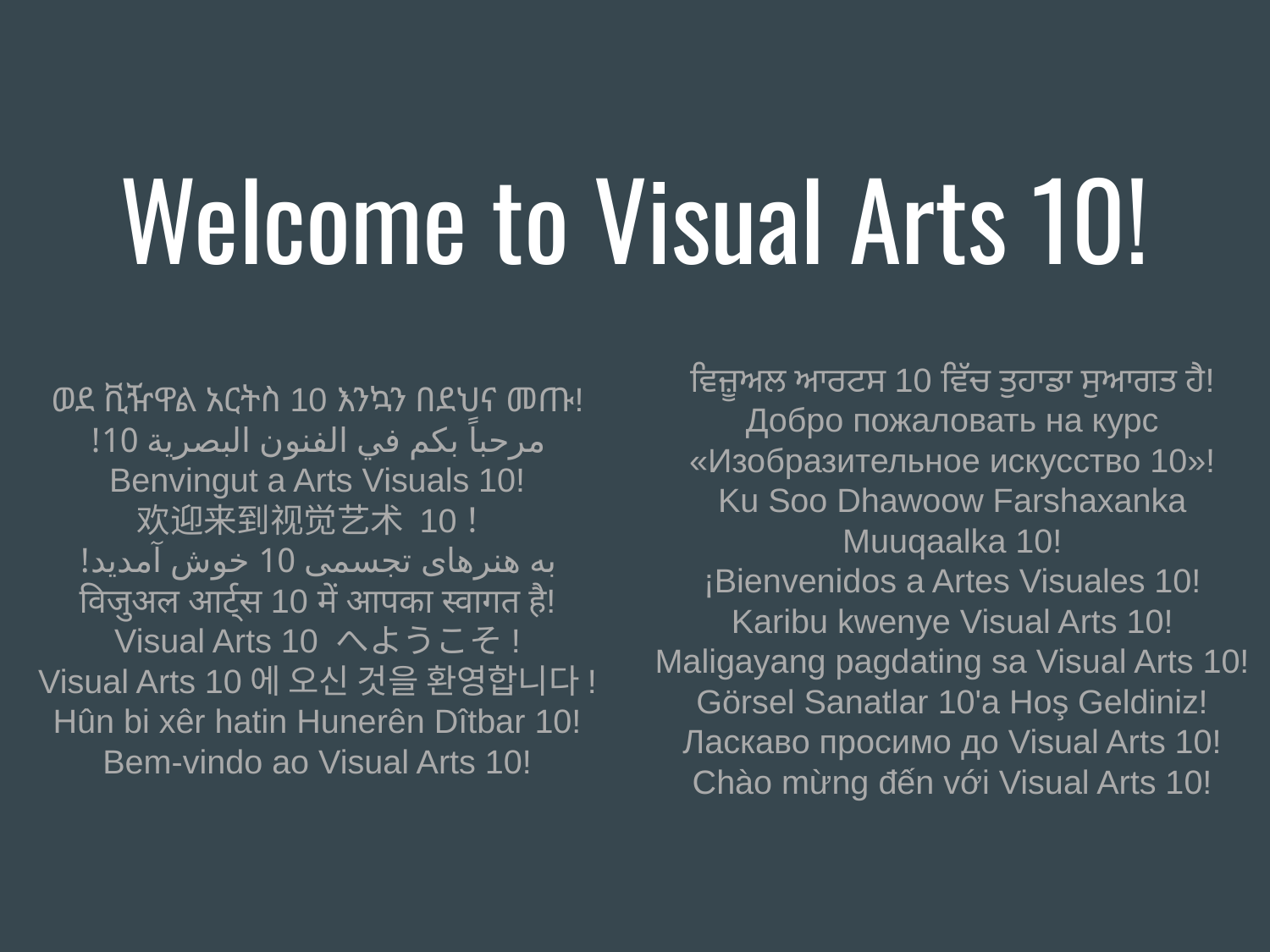

Welcome to Visual Arts 10!
ወደ ቪዥዋል አርትስ 10 እንኳን በደህና መጡ!
مرحباً بكم في الفنون البصرية 10!
Benvingut a Arts Visuals 10!
欢迎来到视觉艺术 10！
به هنرهای تجسمی 10 خوش آمدید!
विजुअल आर्ट्स 10 में आपका स्वागत है!
Visual Arts 10 へようこそ!
Visual Arts 10에 오신 것을 환영합니다!
Hûn bi xêr hatin Hunerên Dîtbar 10!
Bem-vindo ao Visual Arts 10!
ਵਿਜ਼ੂਅਲ ਆਰਟਸ 10 ਵਿੱਚ ਤੁਹਾਡਾ ਸੁਆਗਤ ਹੈ!
Добро пожаловать на курс «Изобразительное искусство 10»!
Ku Soo Dhawoow Farshaxanka Muuqaalka 10!
¡Bienvenidos a Artes Visuales 10!
Karibu kwenye Visual Arts 10!
Maligayang pagdating sa Visual Arts 10!
Görsel Sanatlar 10'a Hoş Geldiniz!
Ласкаво просимо до Visual Arts 10!
Chào mừng đến với Visual Arts 10!